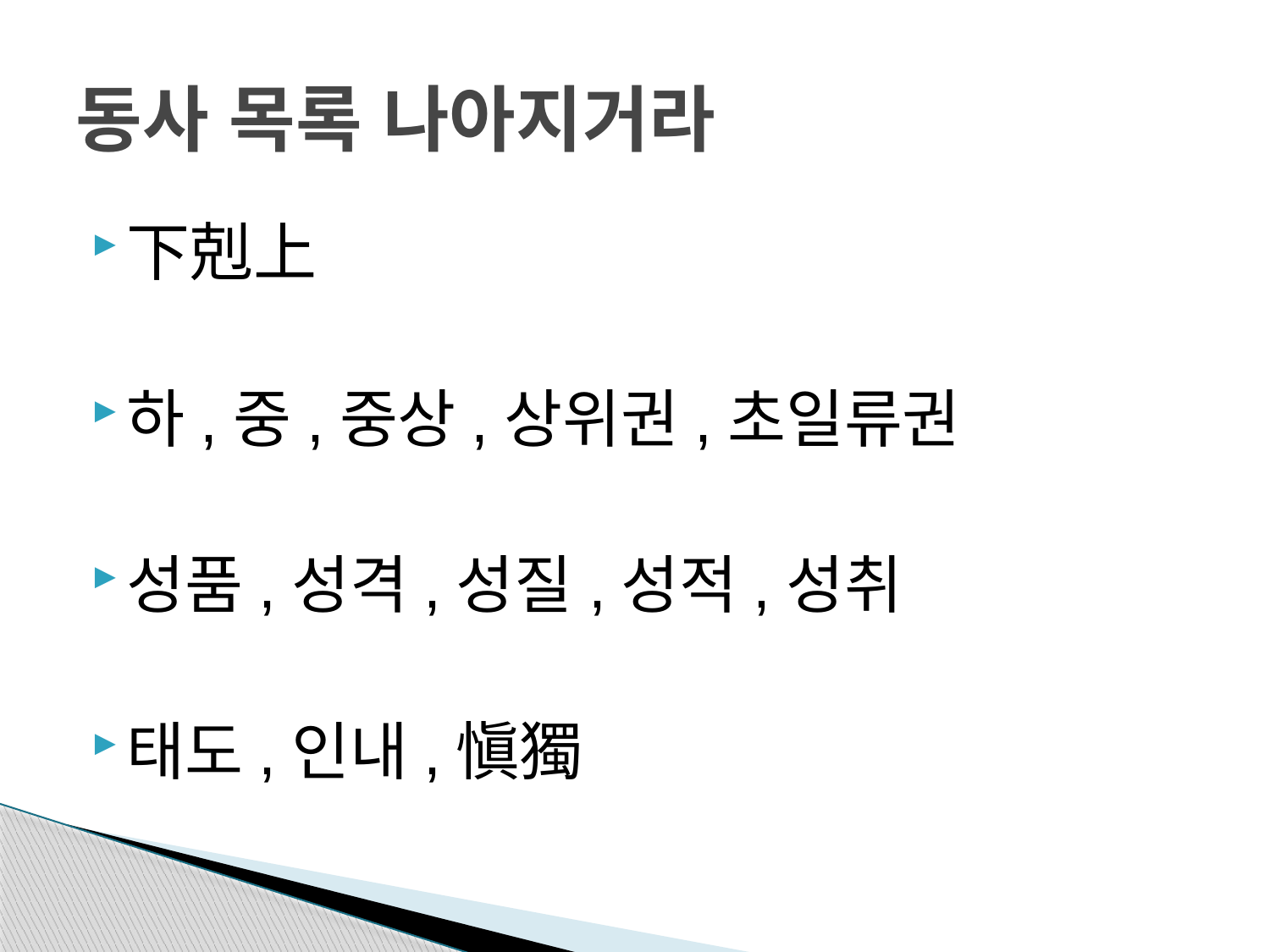

# 동사 목록 나아지거라
下剋上

하,중,중상,상위권,초일류권

성품,성격,성질,성적,성취

태도,인내,愼獨